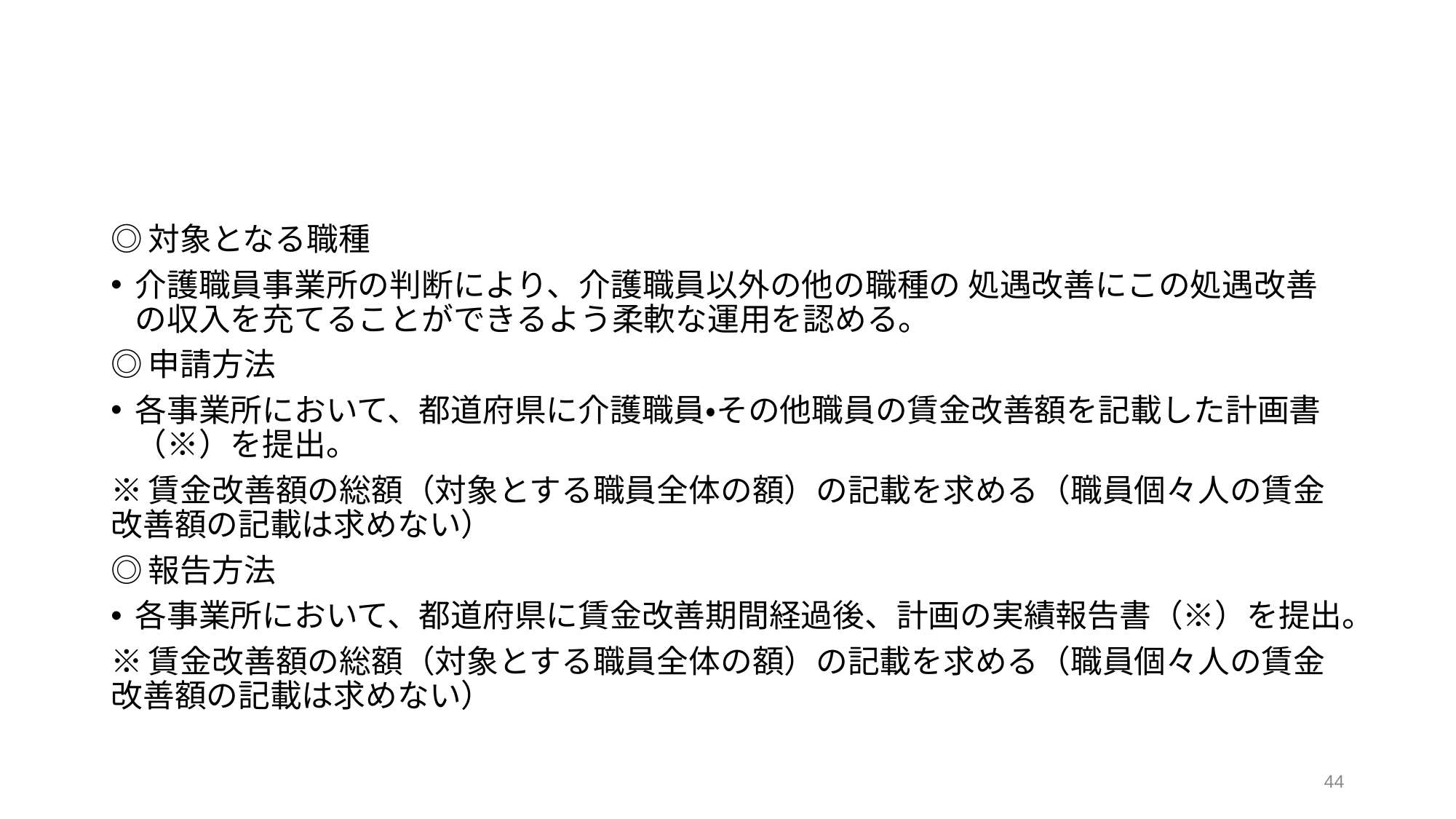

#
◎対象となる職種
介護職員事業所の判断により、介護職員以外の他の職種の 処遇改善にこの処遇改善の収入を充てることができるよう柔軟な運用を認める。
◎申請方法
各事業所において、都道府県に介護職員・その他職員の賃金改善額を記載した計画書（※）を提出。
※賃金改善額の総額（対象とする職員全体の額）の記載を求める（職員個々人の賃金改善額の記載は求めない）
◎報告方法
各事業所において、都道府県に賃金改善期間経過後、計画の実績報告書（※）を提出。
※賃金改善額の総額（対象とする職員全体の額）の記載を求める（職員個々人の賃金改善額の記載は求めない）
44